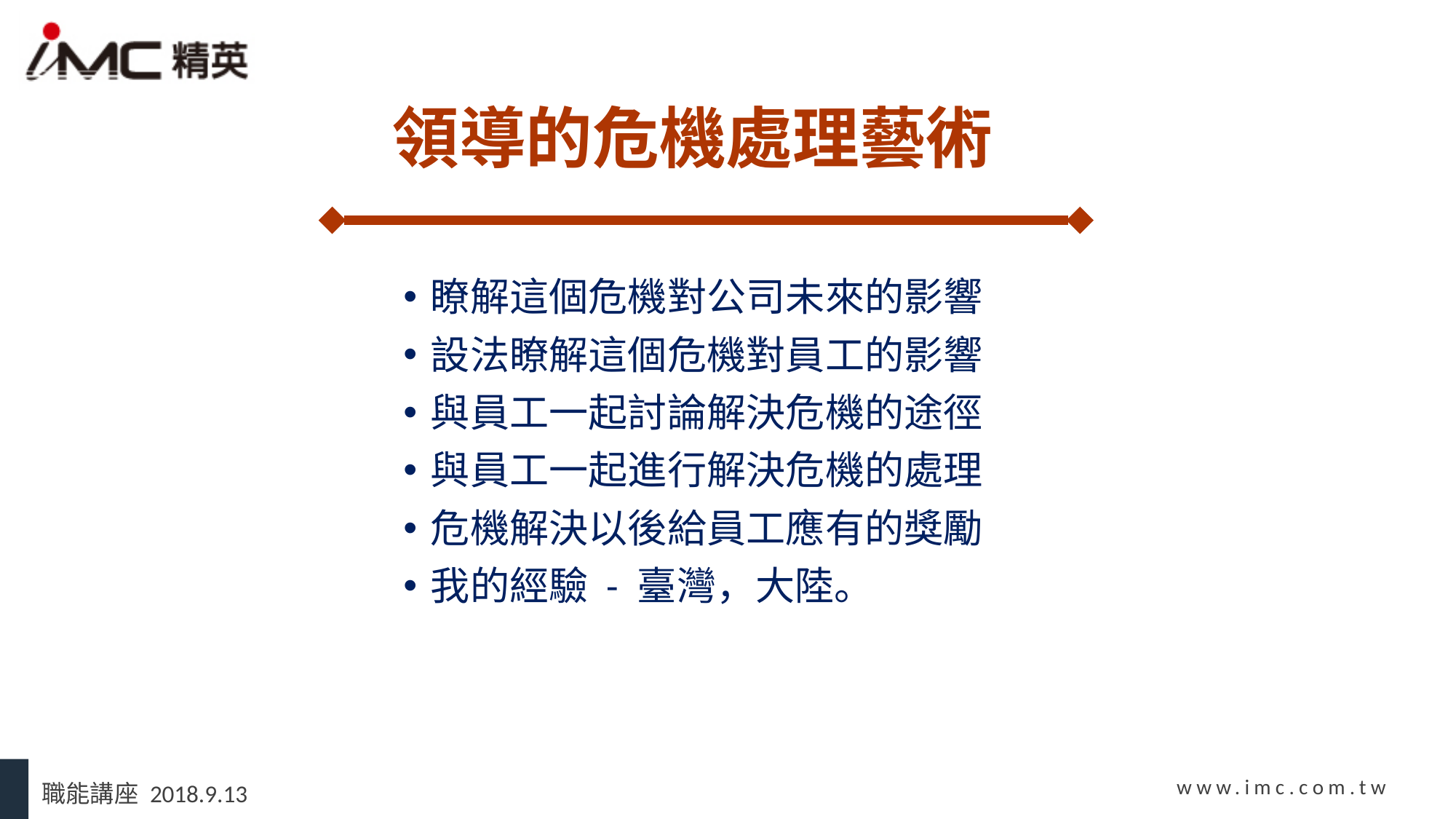

# 領導的危機處理藝術
瞭解這個危機對公司未來的影響
設法瞭解這個危機對員工的影響
與員工一起討論解決危機的途徑
與員工一起進行解決危機的處理
危機解決以後給員工應有的獎勵
我的經驗 - 臺灣，大陸。